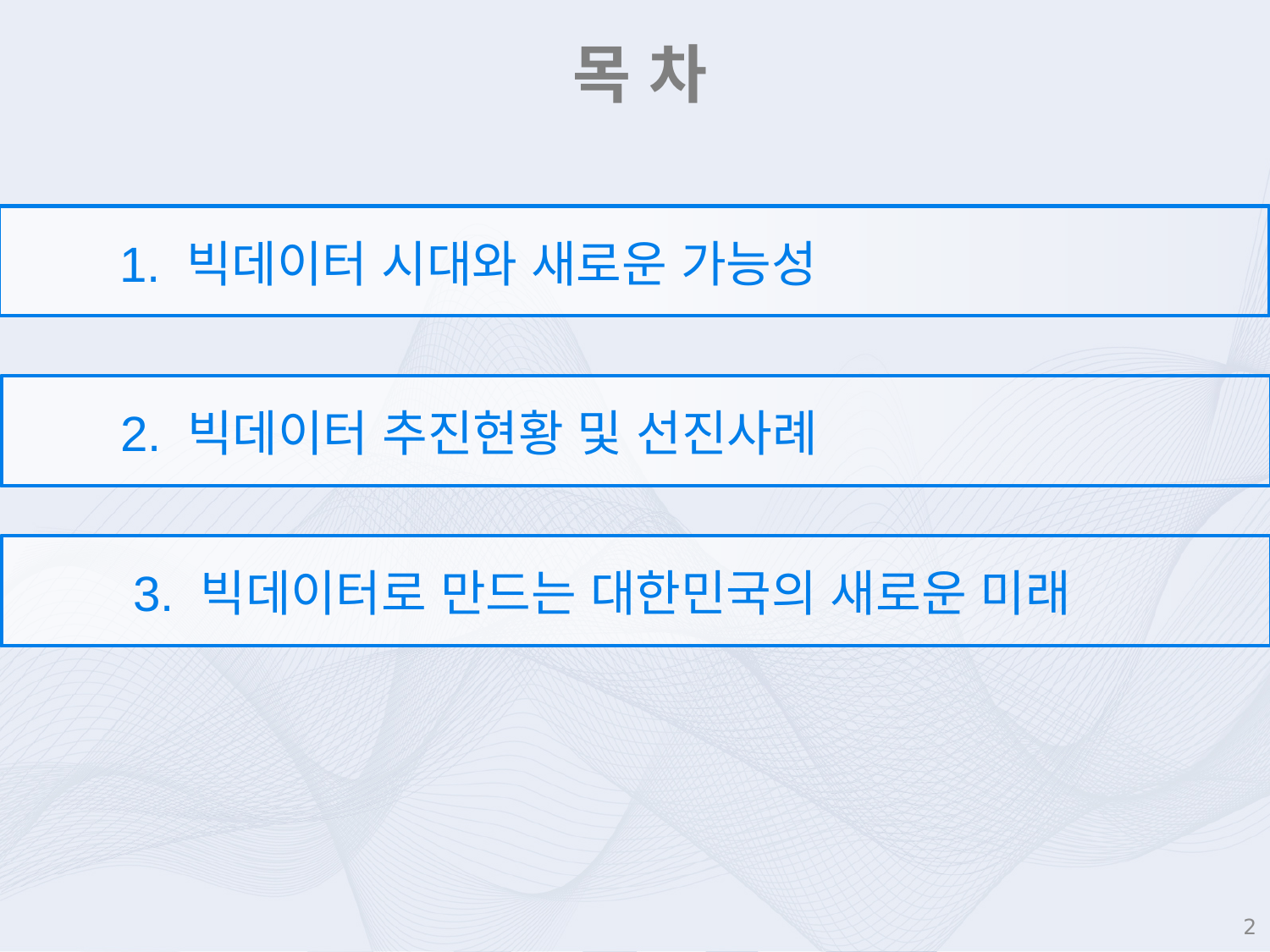

목 차

1. 빅데이터 시대와 새로운 가능성

2. 빅데이터 추진현황 및 선진사례

3. 빅데이터로 만드는 대한민국의 새로운 미래
2